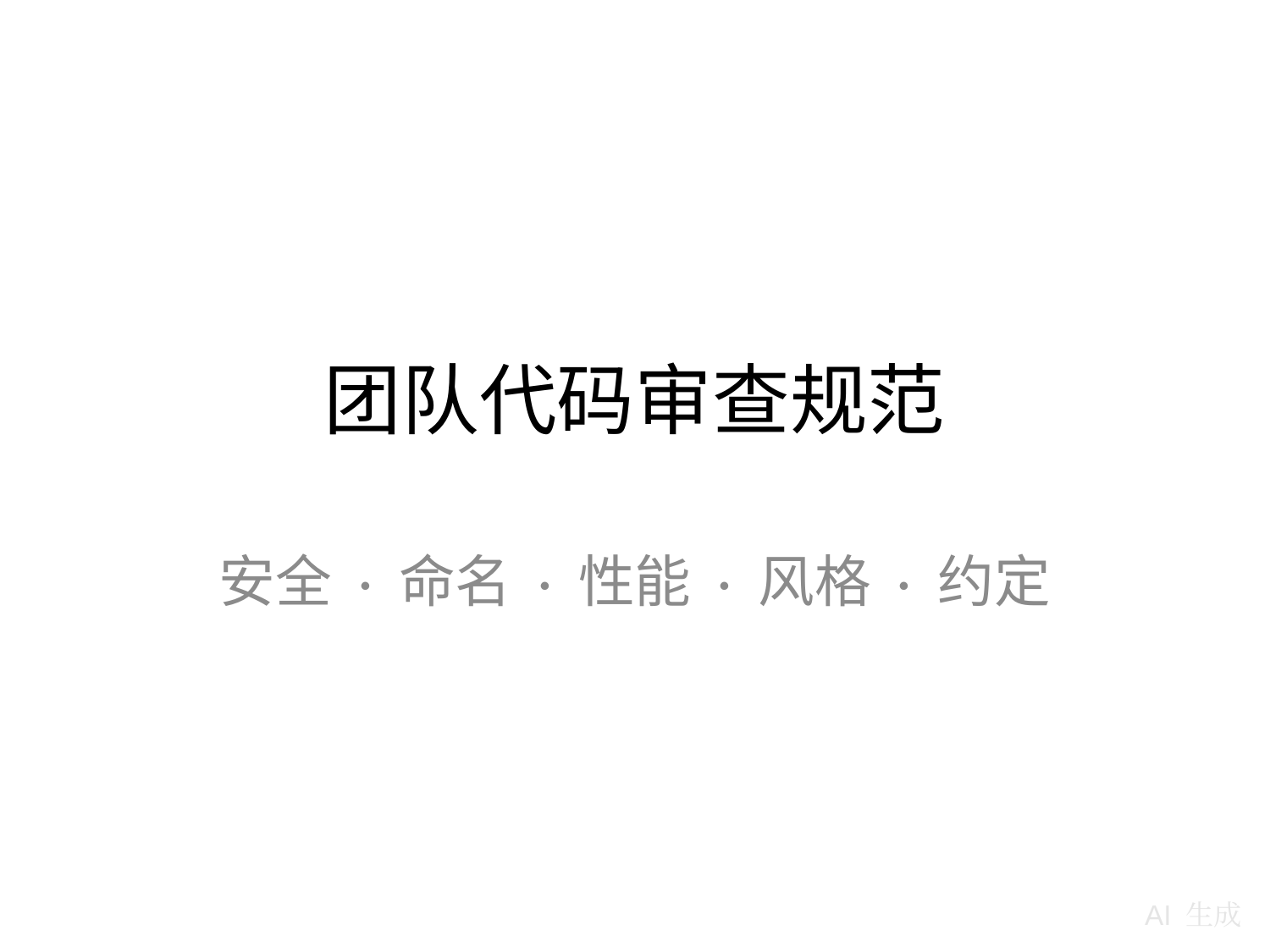

# 团队代码审查规范
安全 · 命名 · 性能 · 风格 · 约定
AI 生成